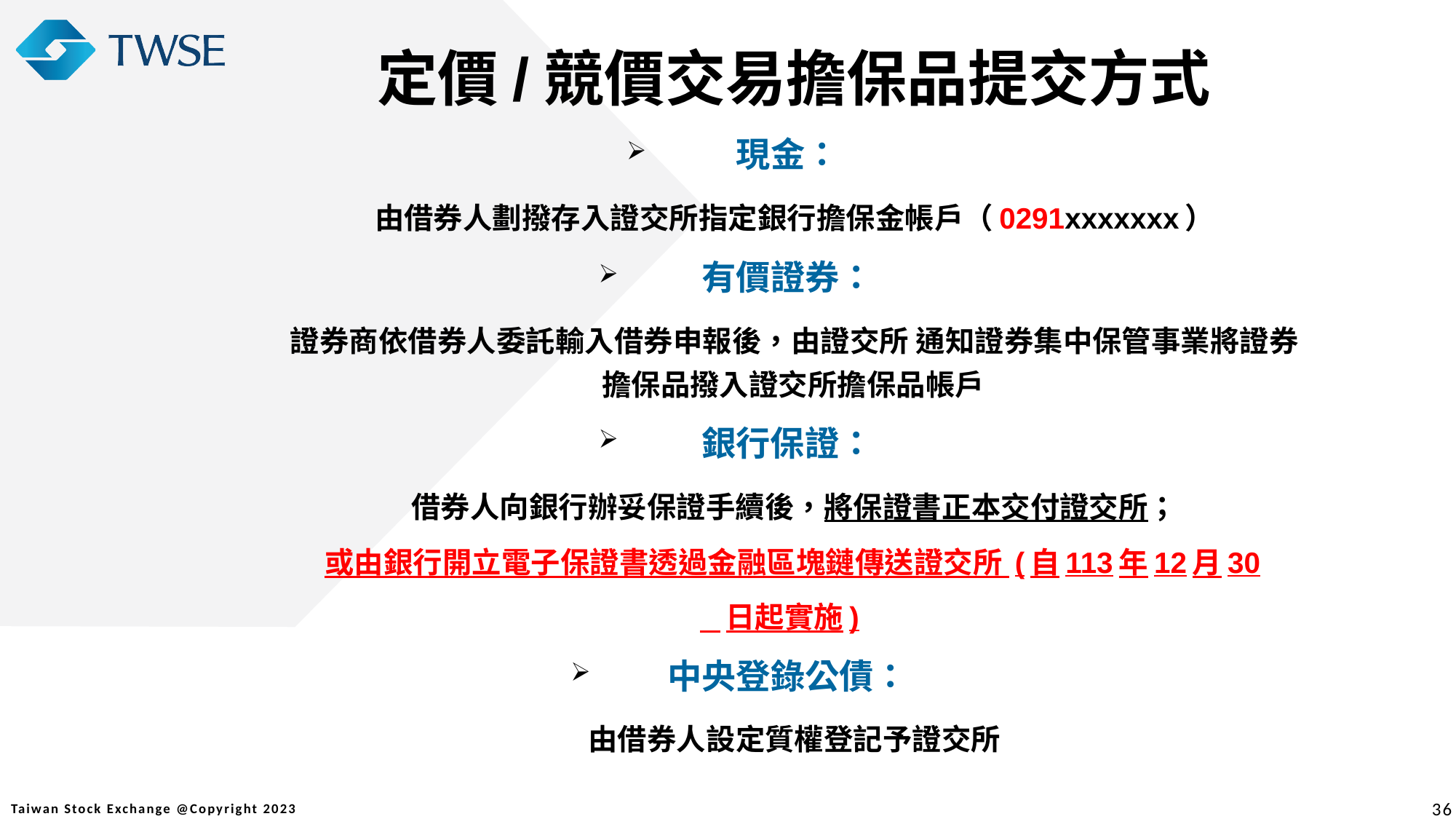

定價/競價交易擔保品提交方式
現金：
   由借券人劃撥存入證交所指定銀行擔保金帳戶（0291xxxxxxx）
有價證券：
   證券商依借券人委託輸入借券申報後，由證交所 通知證券集中保管事業將證券擔保品撥入證交所擔保品帳戶
銀行保證：
   借券人向銀行辦妥保證手續後，將保證書正本交付證交所；
   或由銀行開立電子保證書透過金融區塊鏈傳送證交所 (自113年12月30
   日起實施)
中央登錄公債：
   由借券人設定質權登記予證交所

36